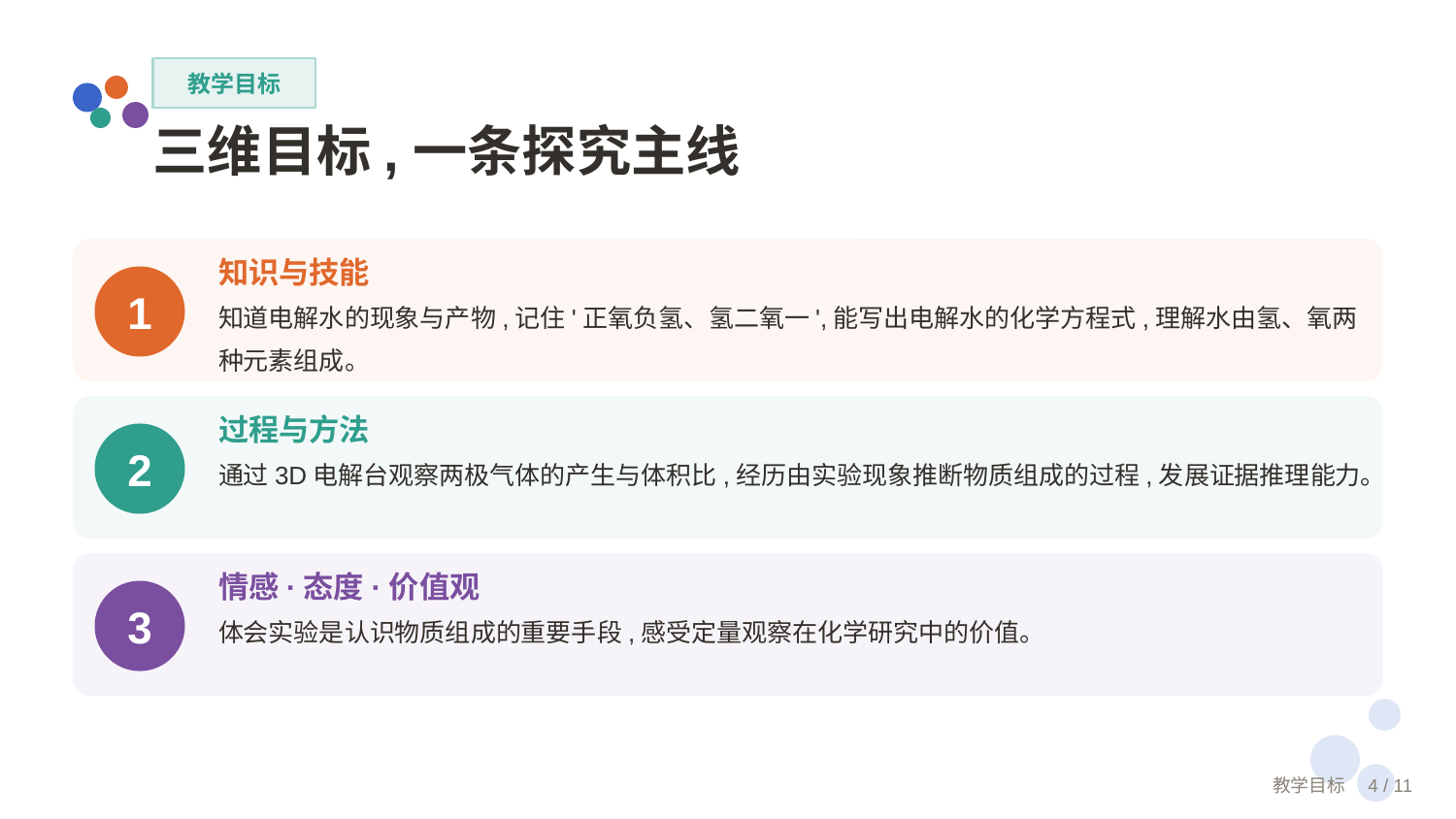

教学目标

三维目标,一条探究主线

知识与技能
知道电解水的现象与产物,记住'正氧负氢、氢二氧一',能写出电解水的化学方程式,理解水由氢、氧两种元素组成。

1

过程与方法
通过3D电解台观察两极气体的产生与体积比,经历由实验现象推断物质组成的过程,发展证据推理能力。

2

情感·态度·价值观
体会实验是认识物质组成的重要手段,感受定量观察在化学研究中的价值。

3

教学目标　4 / 11